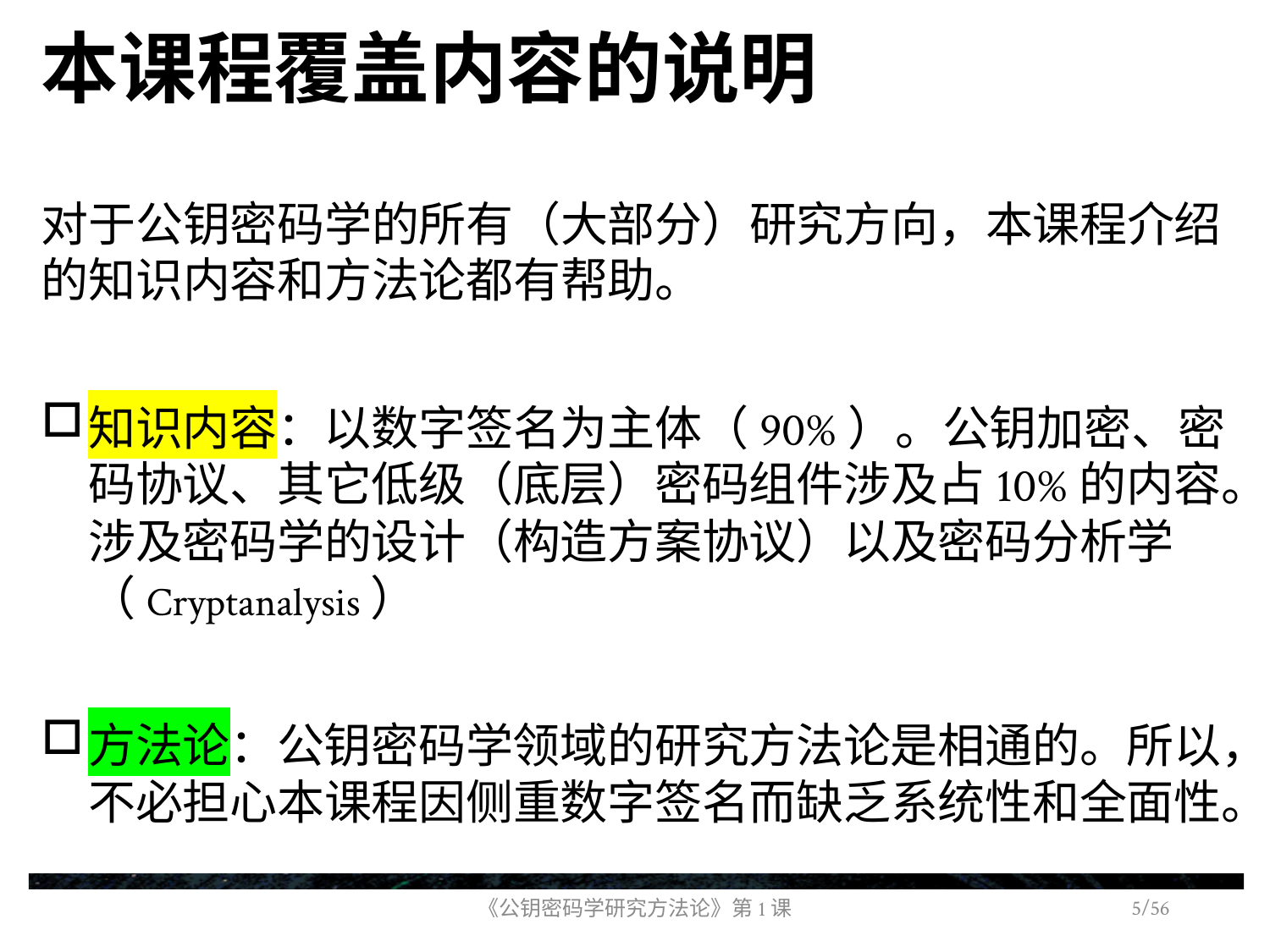

# 本课程覆盖内容的说明
对于公钥密码学的所有（大部分）研究方向，本课程介绍的知识内容和方法论都有帮助。

知识内容：以数字签名为主体（90%）。公钥加密、密码协议、其它低级（底层）密码组件涉及占10%的内容。涉及密码学的设计（构造方案协议）以及密码分析学（Cryptanalysis）

方法论：公钥密码学领域的研究方法论是相通的。所以，不必担心本课程因侧重数字签名而缺乏系统性和全面性。

《公钥密码学研究方法论》第1课
5/56